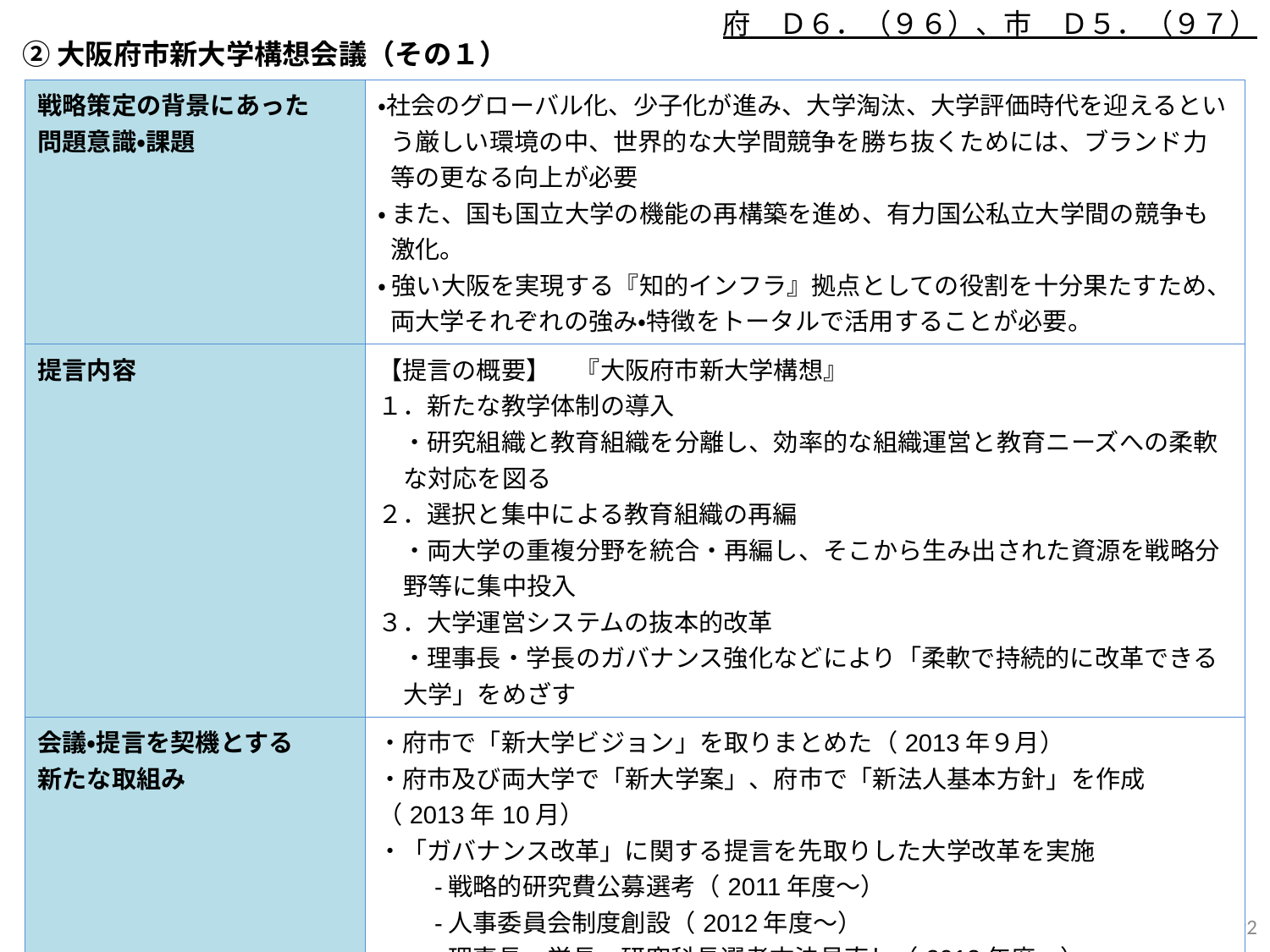

府　Ｄ６．（９６）、市　Ｄ５．（９７）
②大阪府市新大学構想会議（その１）
| 戦略策定の背景にあった 問題意識・課題 | ・社会のグローバル化、少子化が進み、大学淘汰、大学評価時代を迎えるという厳しい環境の中、世界的な大学間競争を勝ち抜くためには、ブランド力等の更なる向上が必要 ・ また、国も国立大学の機能の再構築を進め、有力国公私立大学間の競争も激化。 ・ 強い大阪を実現する『知的インフラ』拠点としての役割を十分果たすため、両大学それぞれの強み・特徴をトータルで活用することが必要。 |
| --- | --- |
| 提言内容 | 【提言の概要】　『大阪府市新大学構想』 １．新たな教学体制の導入 　・研究組織と教育組織を分離し、効率的な組織運営と教育ニーズへの柔軟な対応を図る ２．選択と集中による教育組織の再編 　・両大学の重複分野を統合・再編し、そこから生み出された資源を戦略分野等に集中投入 ３．大学運営システムの抜本的改革 　・理事長・学長のガバナンス強化などにより「柔軟で持続的に改革できる大学」をめざす |
| 会議・提言を契機とする 新たな取組み | ・府市で「新大学ビジョン」を取りまとめた（2013年９月） ・府市及び両大学で「新大学案」、府市で「新法人基本方針」を作成（2013年10月） ・「ガバナンス改革」に関する提言を先取りした大学改革を実施 　　-戦略的研究費公募選考（2011年度～） 　　-人事委員会制度創設（2012年度～） 　　-理事長・学長、研究科長選考方法見直し（2013年度～） 　　（いずれも市立大。府立大は2005年以降独法化に伴いｶﾞﾊﾞﾅﾝｽ改革を実施済） ・両大学が「『新・公立大学』大阪モデル（基本構想）」を公表（2015年２月） |
92